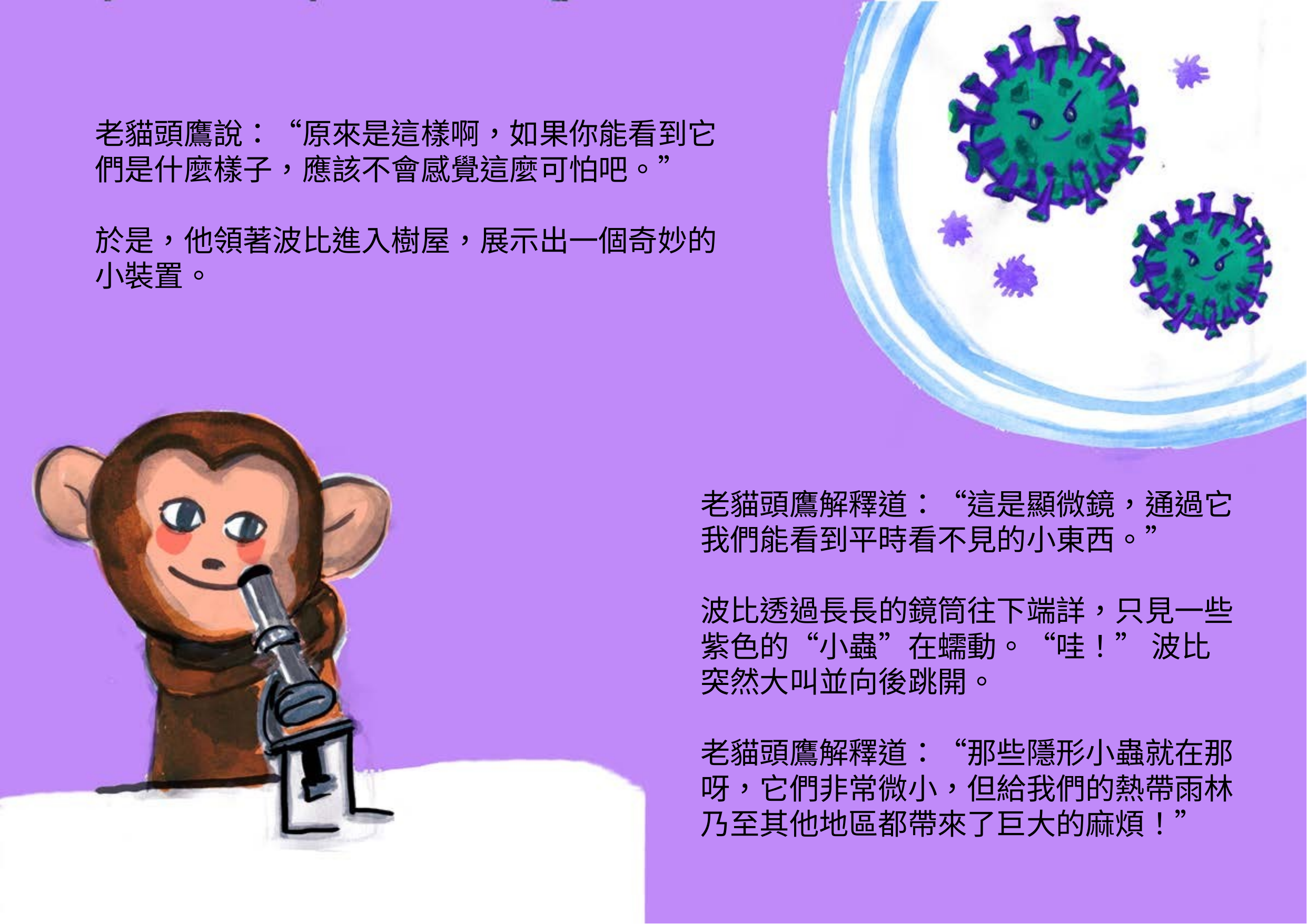

老貓頭鷹說：“原來是這樣啊，如果你能看到它們是什麼樣子，應該不會感覺這麼可怕吧。”

於是，他領著波比進入樹屋，展示出一個奇妙的小裝置。
老貓頭鷹解釋道：“這是顯微鏡，通過它我們能看到平時看不見的小東西。”

波比透過長長的鏡筒往下端詳，只見一些紫色的“小蟲”在蠕動。“哇！” 波比突然大叫並向後跳開。

老貓頭鷹解釋道：“那些隱形小蟲就在那呀，它們非常微小，但給我們的熱帶雨林乃至其他地區都帶來了巨大的麻煩！”